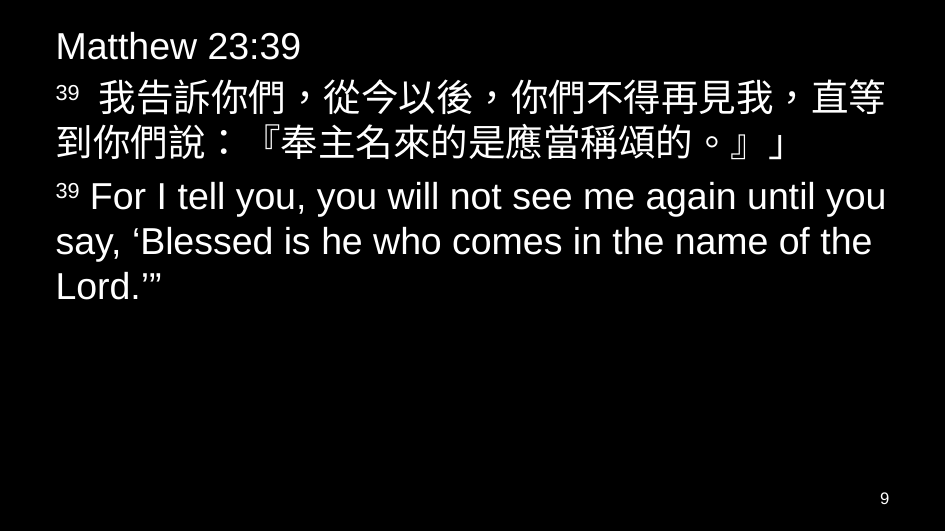

Matthew 23:39
39 我告訴你們，從今以後，你們不得再見我，直等到你們說：『奉主名來的是應當稱頌的。』」
39 For I tell you, you will not see me again until you say, ‘Blessed is he who comes in the name of the Lord.’”

9